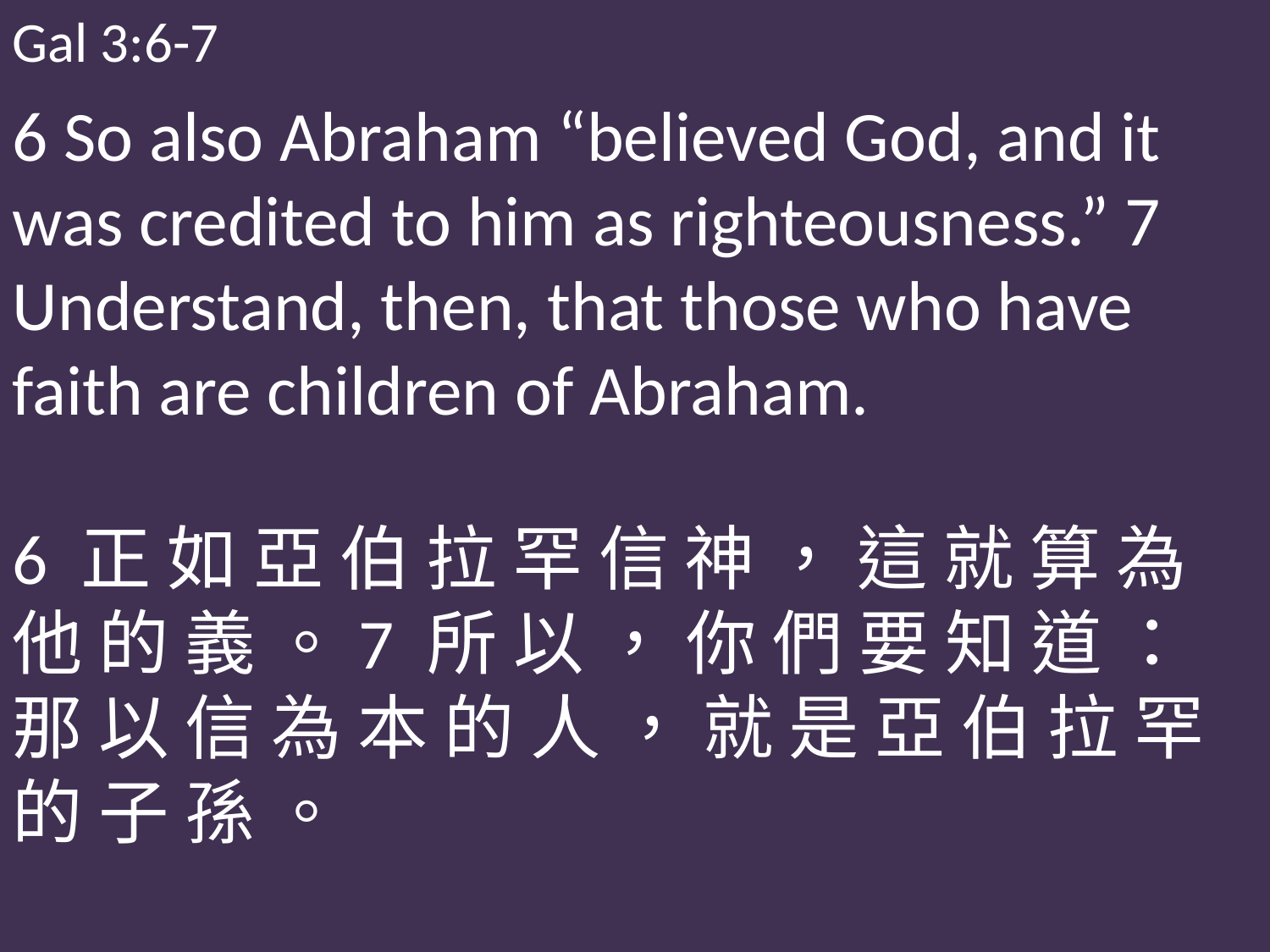

Gal 3:6-7
6 So also Abraham “believed God, and it was credited to him as righteousness.” 7 Understand, then, that those who have faith are children of Abraham.

6 正 如 亞 伯 拉 罕 信 神 ， 這 就 算 為 他 的 義 。7 所 以 ， 你 們 要 知 道 ： 那 以 信 為 本 的 人 ， 就 是 亞 伯 拉 罕 的 子 孫 。